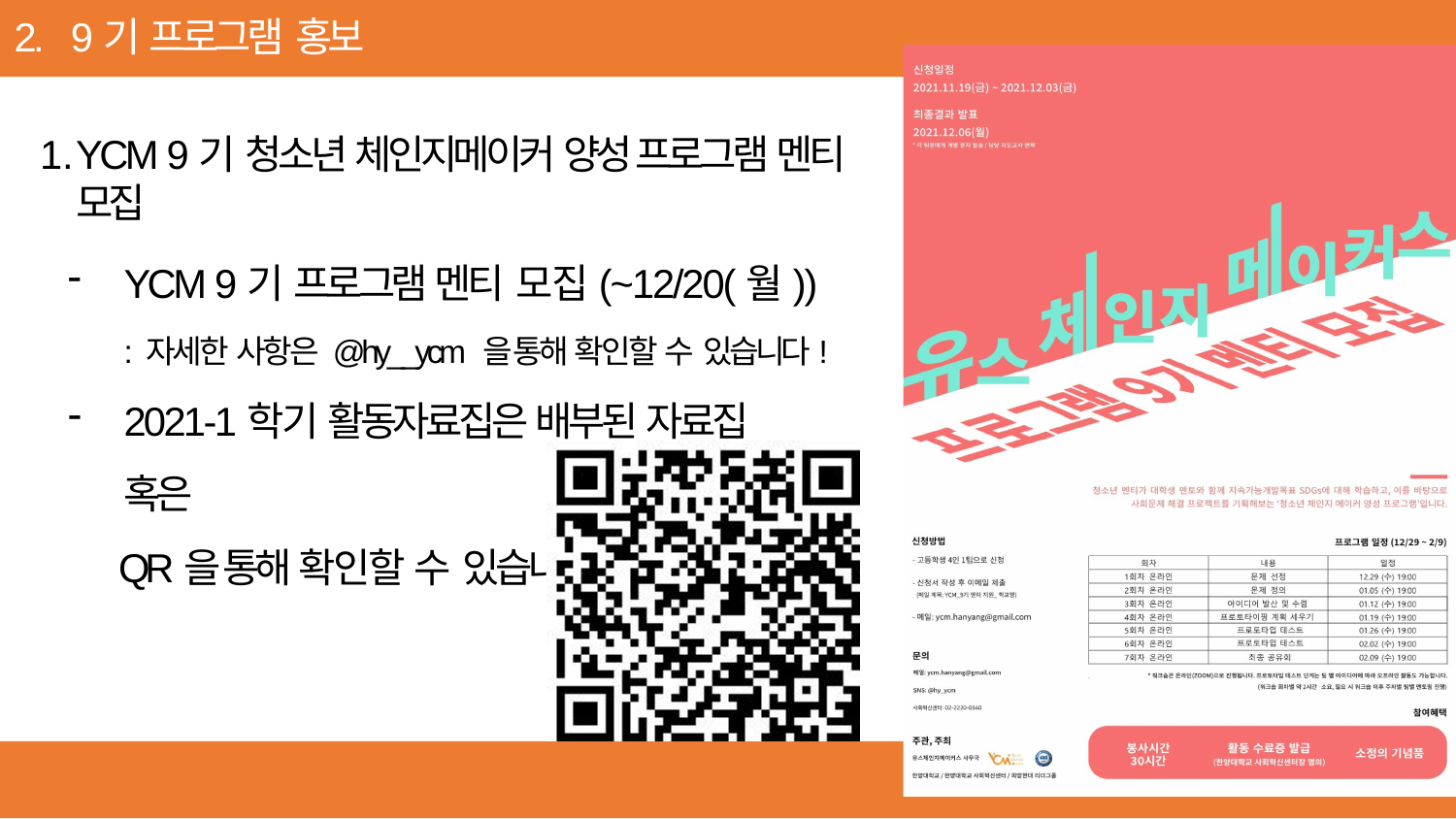

# 2.   9기 프로그램 홍보

YCM 9기 청소년 체인지메이커 양성 프로그램 멘티 모집

YCM 9기 프로그램 멘티 모집(~12/20(월))
: 자세한 사항은 @hy__ycm 을 통해 확인할 수 있습니다!
2021-1학기 활동자료집은 배부된 자료집 혹은
        QR을 통해 확인할 수 있습니다.